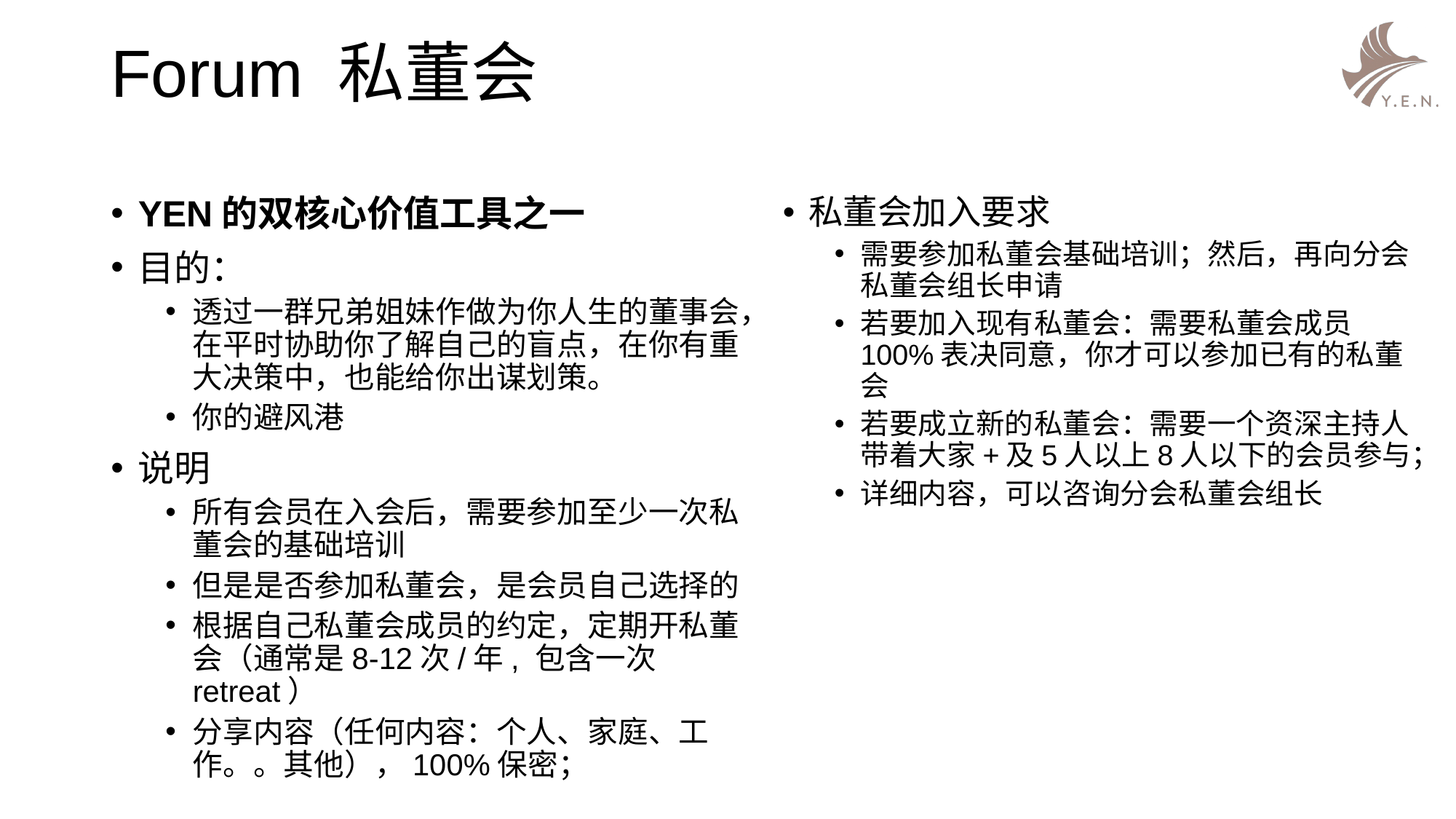

Forum 私董会
YEN的双核心价值工具之一
目的：
透过一群兄弟姐妹作做为你人生的董事会，在平时协助你了解自己的盲点，在你有重大决策中，也能给你出谋划策。
你的避风港
说明
所有会员在入会后，需要参加至少一次私董会的基础培训
但是是否参加私董会，是会员自己选择的
根据自己私董会成员的约定，定期开私董会（通常是8-12次/年, 包含一次retreat）
分享内容（任何内容：个人、家庭、工作。。其他），100%保密；
私董会加入要求
需要参加私董会基础培训；然后，再向分会私董会组长申请
若要加入现有私董会：需要私董会成员100%表决同意，你才可以参加已有的私董会
若要成立新的私董会：需要一个资深主持人带着大家+及5人以上8人以下的会员参与；
详细内容，可以咨询分会私董会组长